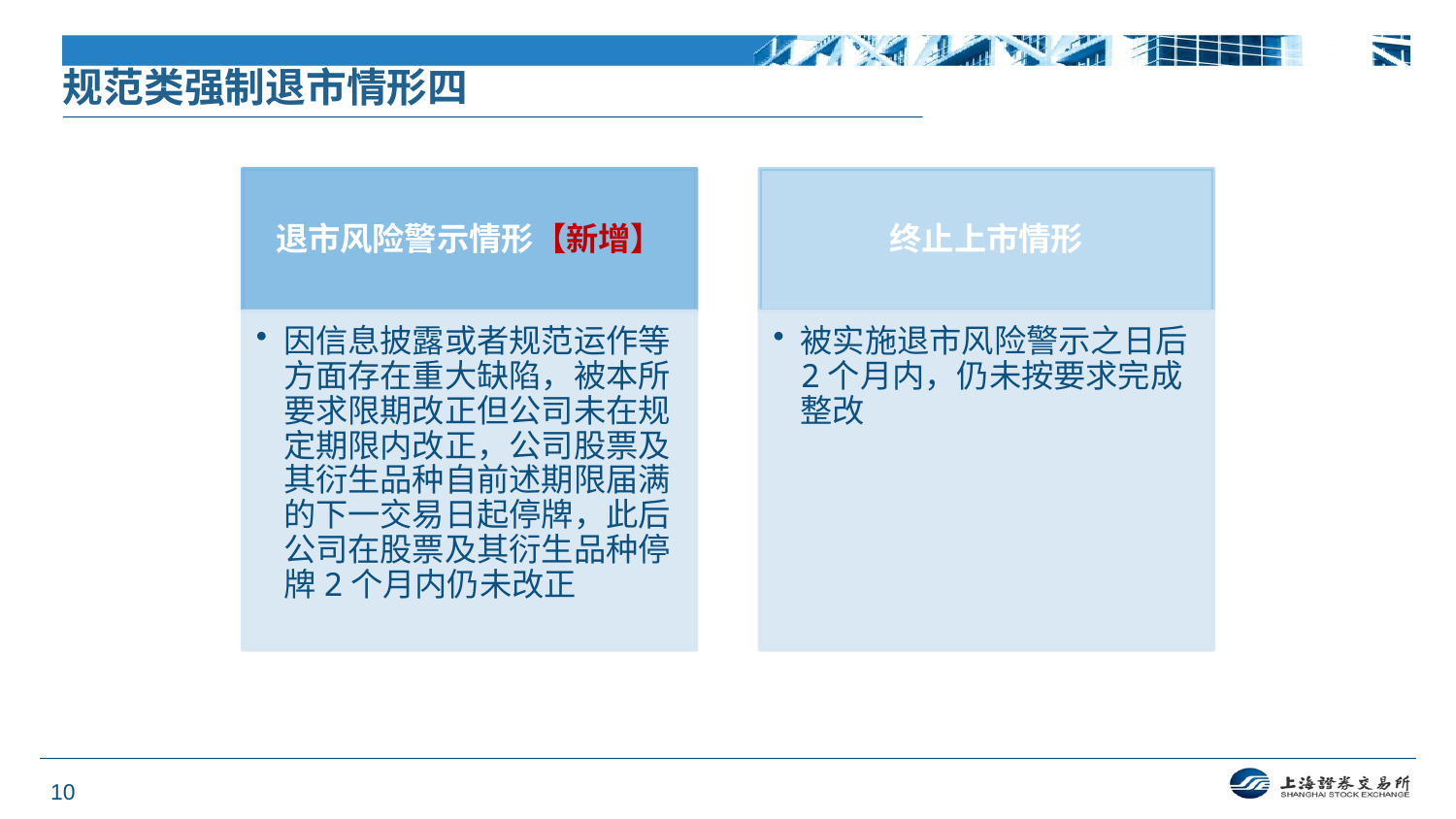

规范类强制退市情形四
退市风险警示情形【新增】
因信息披露或者规范运作等方面存在重大缺陷，被本所要求限期改正但公司未在规定期限内改正，公司股票及其衍生品种自前述期限届满的下一交易日起停牌，此后公司在股票及其衍生品种停牌2个月内仍未改正
终止上市情形
被实施退市风险警示之日后2个月内，仍未按要求完成整改
10